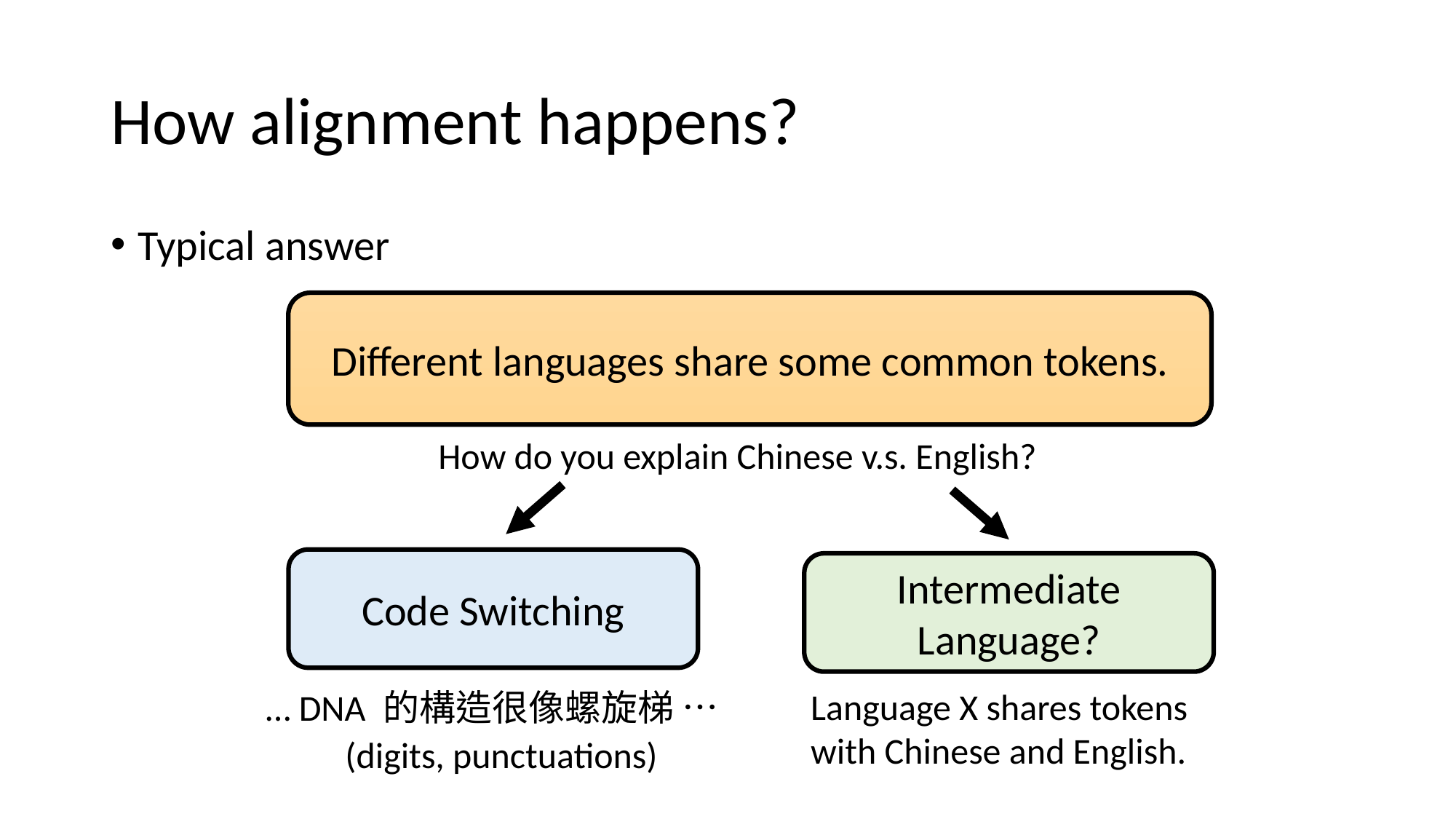

# How alignment happens?
Typical answer
Different languages share some common tokens.
How do you explain Chinese v.s. English?
Code Switching
Intermediate Language?
Language X shares tokens with Chinese and English.
 … DNA 的構造很像螺旋梯 …
(digits, punctuations)